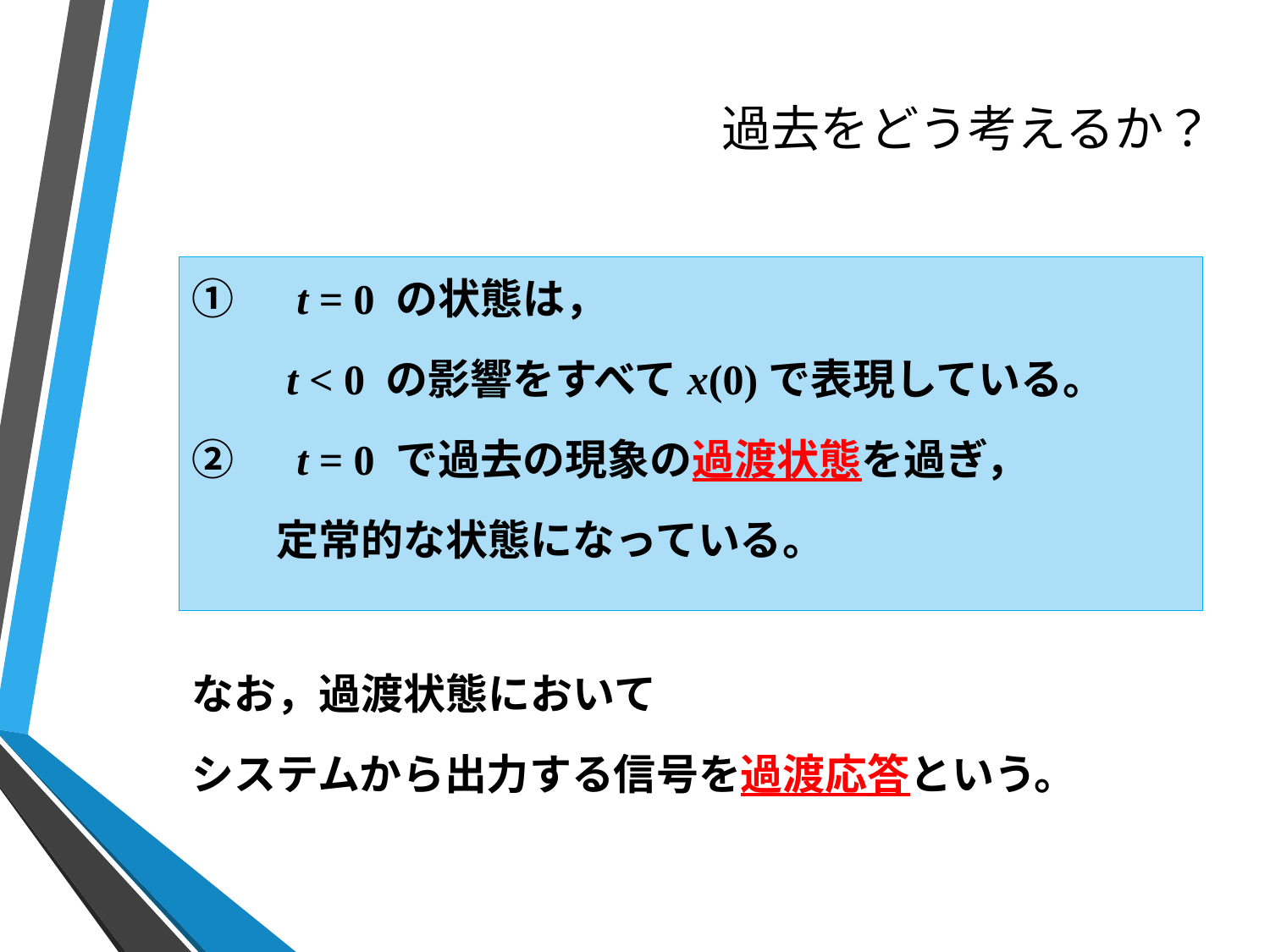

# 過去をどう考えるか？
①　t = 0 の状態は，
　　t < 0 の影響をすべてx(0)で表現している。
②　t = 0 で過去の現象の過渡状態を過ぎ，
　　定常的な状態になっている。

なお，過渡状態において
システムから出力する信号を過渡応答という。